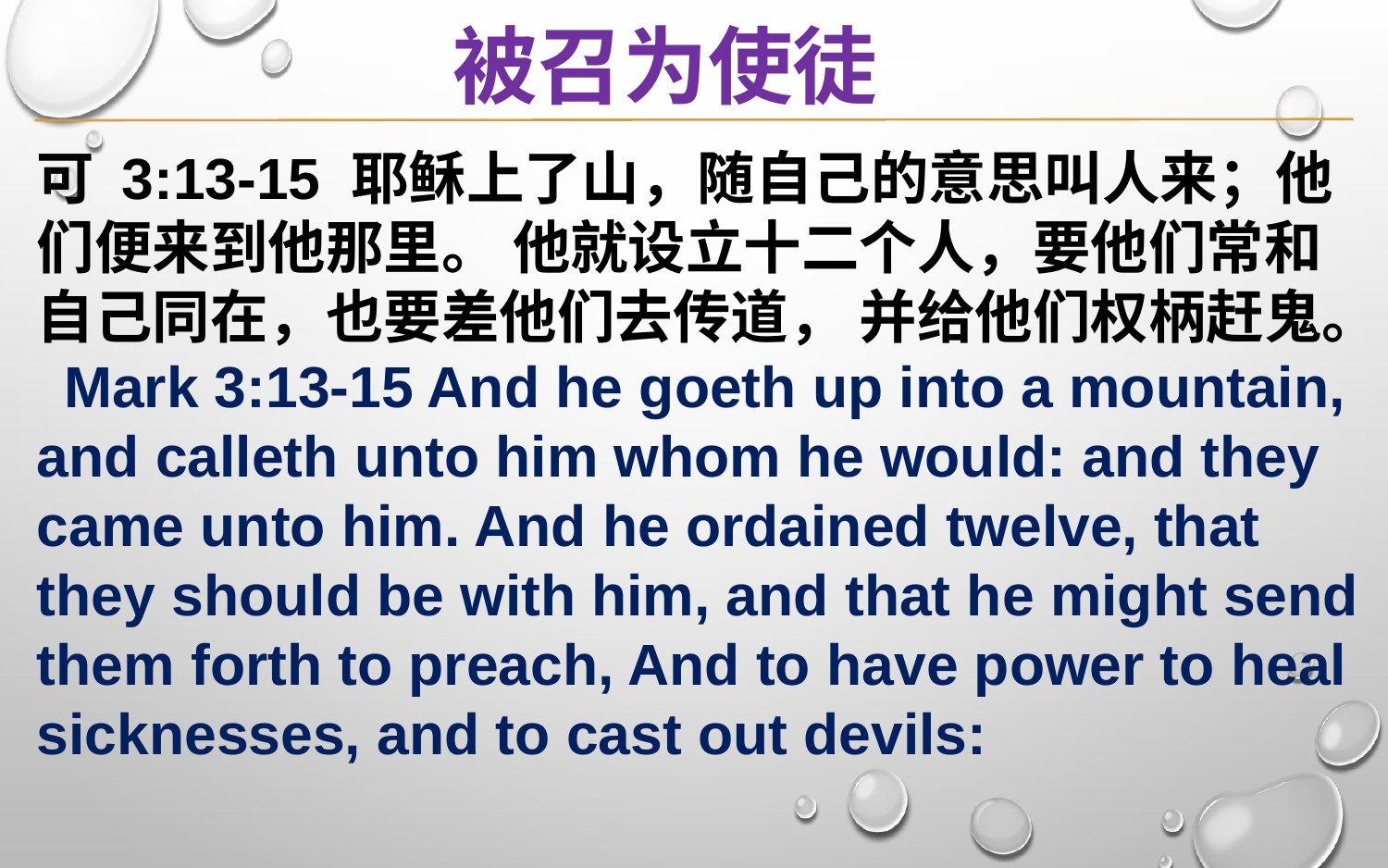

被召为使徒
可 3:13-15 耶稣上了山，随自己的意思叫人来；他们便来到他那里。 他就设立十二个人，要他们常和自己同在，也要差他们去传道， 并给他们权柄赶鬼。 Mark 3:13-15 And he goeth up into a mountain, and calleth unto him whom he would: and they came unto him. And he ordained twelve, that they should be with him, and that he might send them forth to preach, And to have power to heal sicknesses, and to cast out devils: